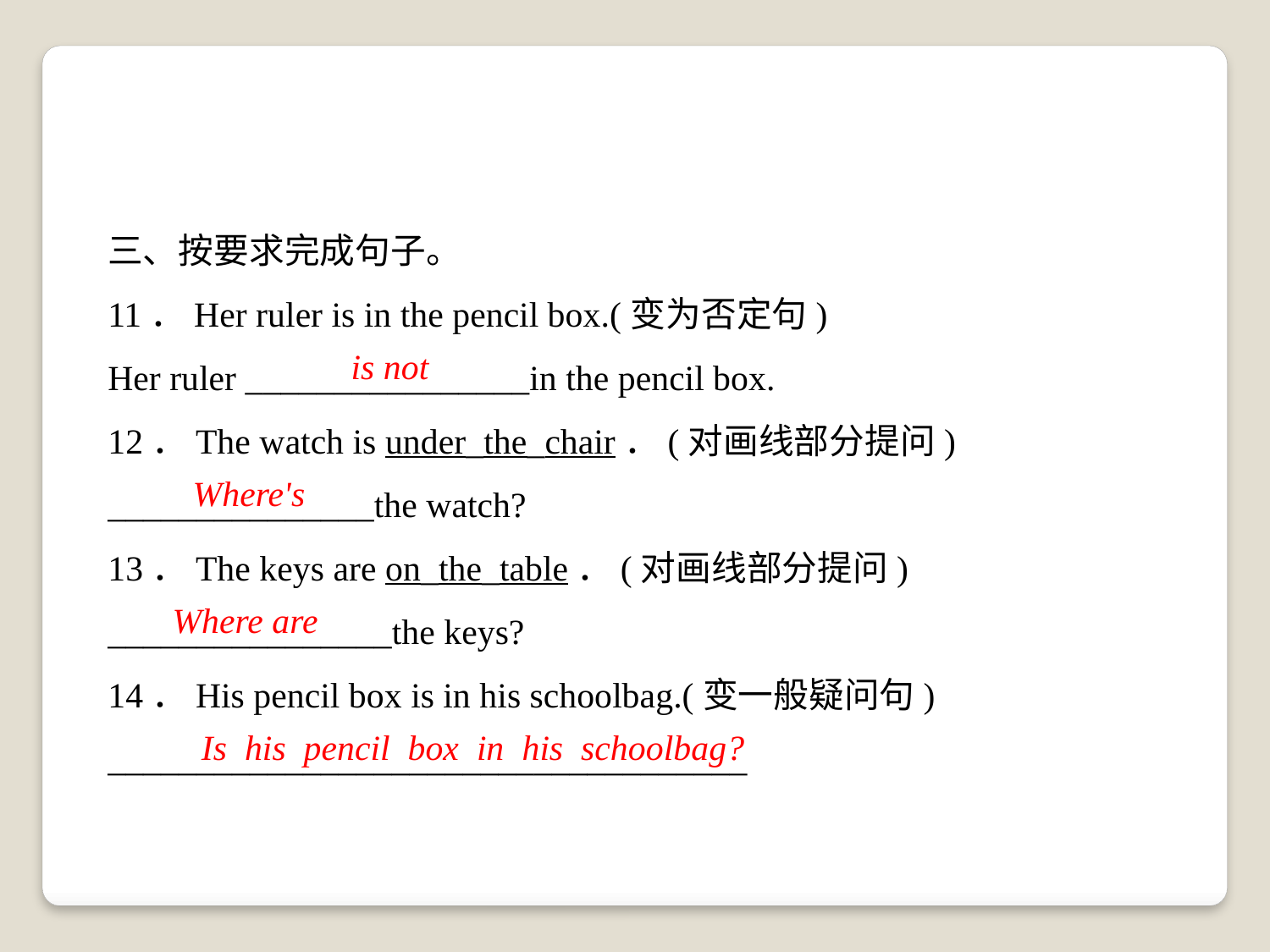

三、按要求完成句子。
11．Her ruler is in the pencil box.(变为否定句)
Her ruler ________________in the pencil box.
12．The watch is under_the_chair．(对画线部分提问)
_______________the watch?
13．The keys are on_the_table．(对画线部分提问)
________________the keys?
14．His pencil box is in his schoolbag.(变一般疑问句)
____________________________________
is not
Where's
Where are
Is  his  pencil  box  in  his  schoolbag?